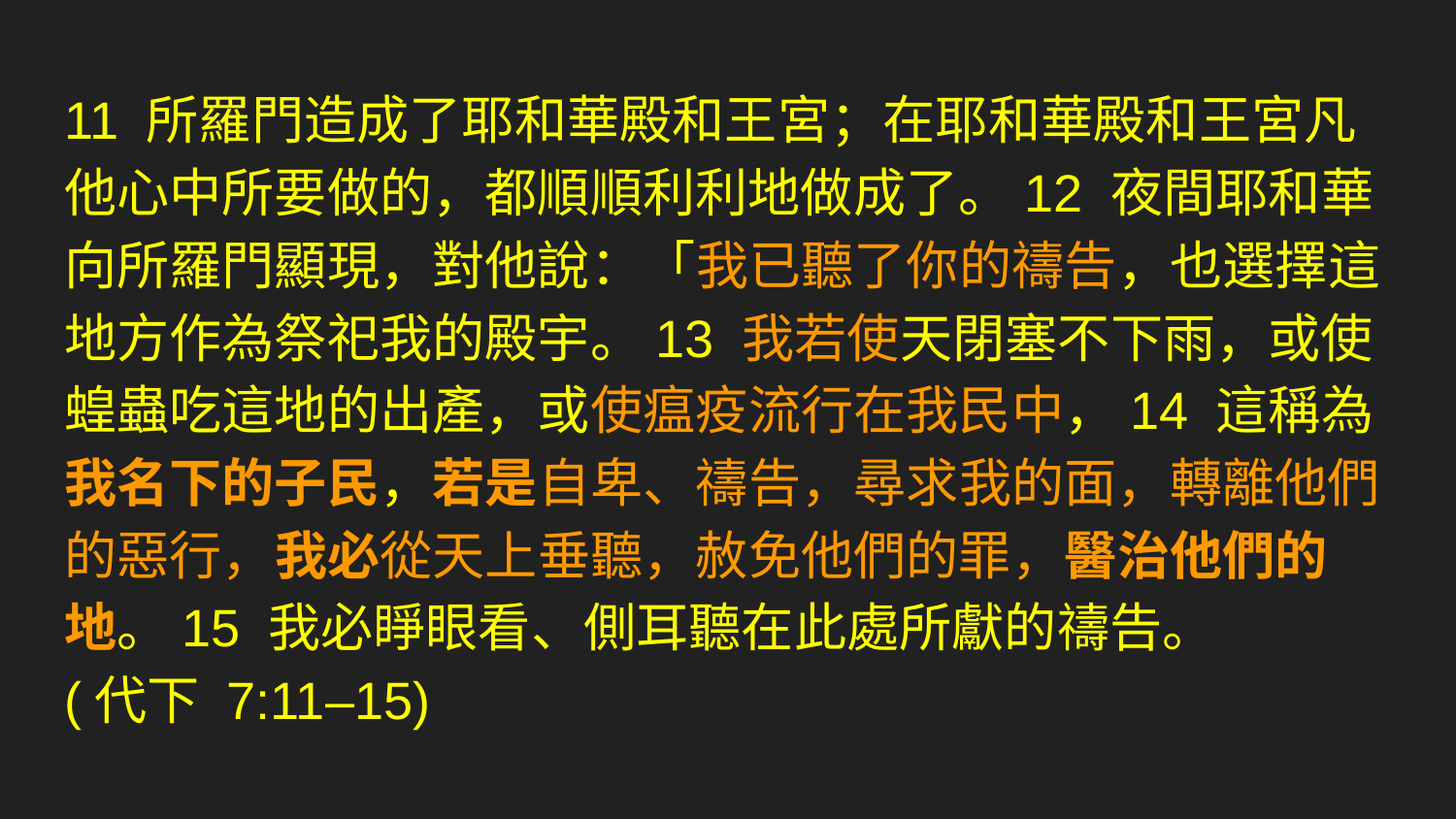

11 所羅門造成了耶和華殿和王宮；在耶和華殿和王宮凡他心中所要做的，都順順利利地做成了。12 夜間耶和華向所羅門顯現，對他說：「我已聽了你的禱告，也選擇這地方作為祭祀我的殿宇。13 我若使天閉塞不下雨，或使蝗蟲吃這地的出產，或使瘟疫流行在我民中，14 這稱為我名下的子民，若是自卑、禱告，尋求我的面，轉離他們的惡行，我必從天上垂聽，赦免他們的罪，醫治他們的地。15 我必睜眼看、側耳聽在此處所獻的禱告。
(代下 7:11–15)